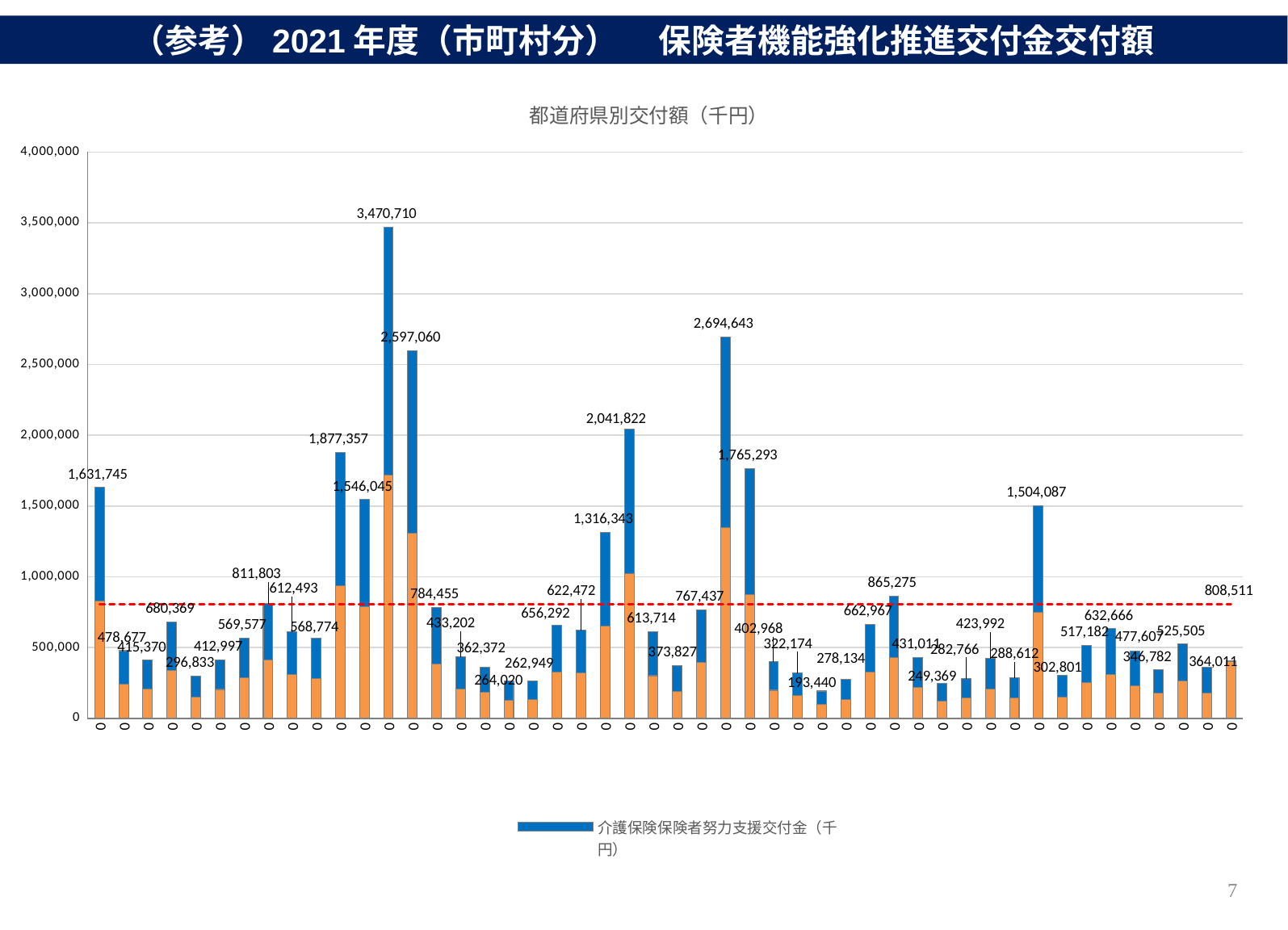

（参考）2021年度（市町村分） 　保険者機能強化推進交付金交付額

### Chart: 都道府県別交付額（千円）

| Category | 保険者機能強化推進交付金（千円） | 介護保険保険者努力支援交付金（千円） | 都道府県別交付額（千円） | 平均 |
|---|---|---|---|---|
| 0 | 829521.0 | 802224.0 | 1631745.0 | 808510.6382978724 |
| 0 | 240041.0 | 238636.0 | 478677.0 | 808510.6382978724 |
| 0 | 208122.0 | 207248.0 | 415370.0 | 808510.6382978724 |
| 0 | 336834.0 | 343535.0 | 680369.0 | 808510.6382978724 |
| 0 | 153072.0 | 143761.0 | 296833.0 | 808510.6382978724 |
| 0 | 204907.0 | 208090.0 | 412997.0 | 808510.6382978724 |
| 0 | 286107.0 | 283470.0 | 569577.0 | 808510.6382978724 |
| 0 | 413847.0 | 397956.0 | 811803.0 | 808510.6382978724 |
| 0 | 312876.0 | 299617.0 | 612493.0 | 808510.6382978724 |
| 0 | 282790.0 | 285984.0 | 568774.0 | 808510.6382978724 |
| 0 | 939811.0 | 937546.0 | 1877357.0 | 808510.6382978724 |
| 0 | 791823.0 | 754222.0 | 1546045.0 | 808510.6382978724 |
| 0 | 1719075.0 | 1751635.0 | 3470710.0 | 808510.6382978724 |
| 0 | 1309054.0 | 1288006.0 | 2597060.0 | 808510.6382978724 |
| 0 | 384204.0 | 400251.0 | 784455.0 | 808510.6382978724 |
| 0 | 205921.0 | 227281.0 | 433202.0 | 808510.6382978724 |
| 0 | 183354.0 | 179018.0 | 362372.0 | 808510.6382978724 |
| 0 | 130081.0 | 133939.0 | 264020.0 | 808510.6382978724 |
| 0 | 133843.0 | 129106.0 | 262949.0 | 808510.6382978724 |
| 0 | 328300.0 | 327992.0 | 656292.0 | 808510.6382978724 |
| 0 | 321346.0 | 301126.0 | 622472.0 | 808510.6382978724 |
| 0 | 651928.0 | 664415.0 | 1316343.0 | 808510.6382978724 |
| 0 | 1022979.0 | 1018843.0 | 2041822.0 | 808510.6382978724 |
| 0 | 301779.0 | 311935.0 | 613714.0 | 808510.6382978724 |
| 0 | 191360.0 | 182467.0 | 373827.0 | 808510.6382978724 |
| 0 | 395705.0 | 371732.0 | 767437.0 | 808510.6382978724 |
| 0 | 1347259.0 | 1347384.0 | 2694643.0 | 808510.6382978724 |
| 0 | 872980.0 | 892313.0 | 1765293.0 | 808510.6382978724 |
| 0 | 199115.0 | 203853.0 | 402968.0 | 808510.6382978724 |
| 0 | 164067.0 | 158107.0 | 322174.0 | 808510.6382978724 |
| 0 | 97994.0 | 95446.0 | 193440.0 | 808510.6382978724 |
| 0 | 136142.0 | 141992.0 | 278134.0 | 808510.6382978724 |
| 0 | 328040.0 | 334927.0 | 662967.0 | 808510.6382978724 |
| 0 | 429650.0 | 435625.0 | 865275.0 | 808510.6382978724 |
| 0 | 219468.0 | 211543.0 | 431011.0 | 808510.6382978724 |
| 0 | 120647.0 | 128722.0 | 249369.0 | 808510.6382978724 |
| 0 | 143558.0 | 139208.0 | 282766.0 | 808510.6382978724 |
| 0 | 209308.0 | 214684.0 | 423992.0 | 808510.6382978724 |
| 0 | 144124.0 | 144488.0 | 288612.0 | 808510.6382978724 |
| 0 | 747727.0 | 756360.0 | 1504087.0 | 808510.6382978724 |
| 0 | 149573.0 | 153228.0 | 302801.0 | 808510.6382978724 |
| 0 | 251208.0 | 265974.0 | 517182.0 | 808510.6382978724 |
| 0 | 311756.0 | 320910.0 | 632666.0 | 808510.6382978724 |
| 0 | 231088.0 | 246519.0 | 477607.0 | 808510.6382978724 |
| 0 | 178652.0 | 168130.0 | 346782.0 | 808510.6382978724 |
| 0 | 262494.0 | 263011.0 | 525505.0 | 808510.6382978724 |
| 0 | 176470.0 | 187541.0 | 364011.0 | 808510.6382978724 |
| 0 | 404255.3191489362 | 534.5357950488482 | 808510.6382978724 | 808510.6382978724 |
7